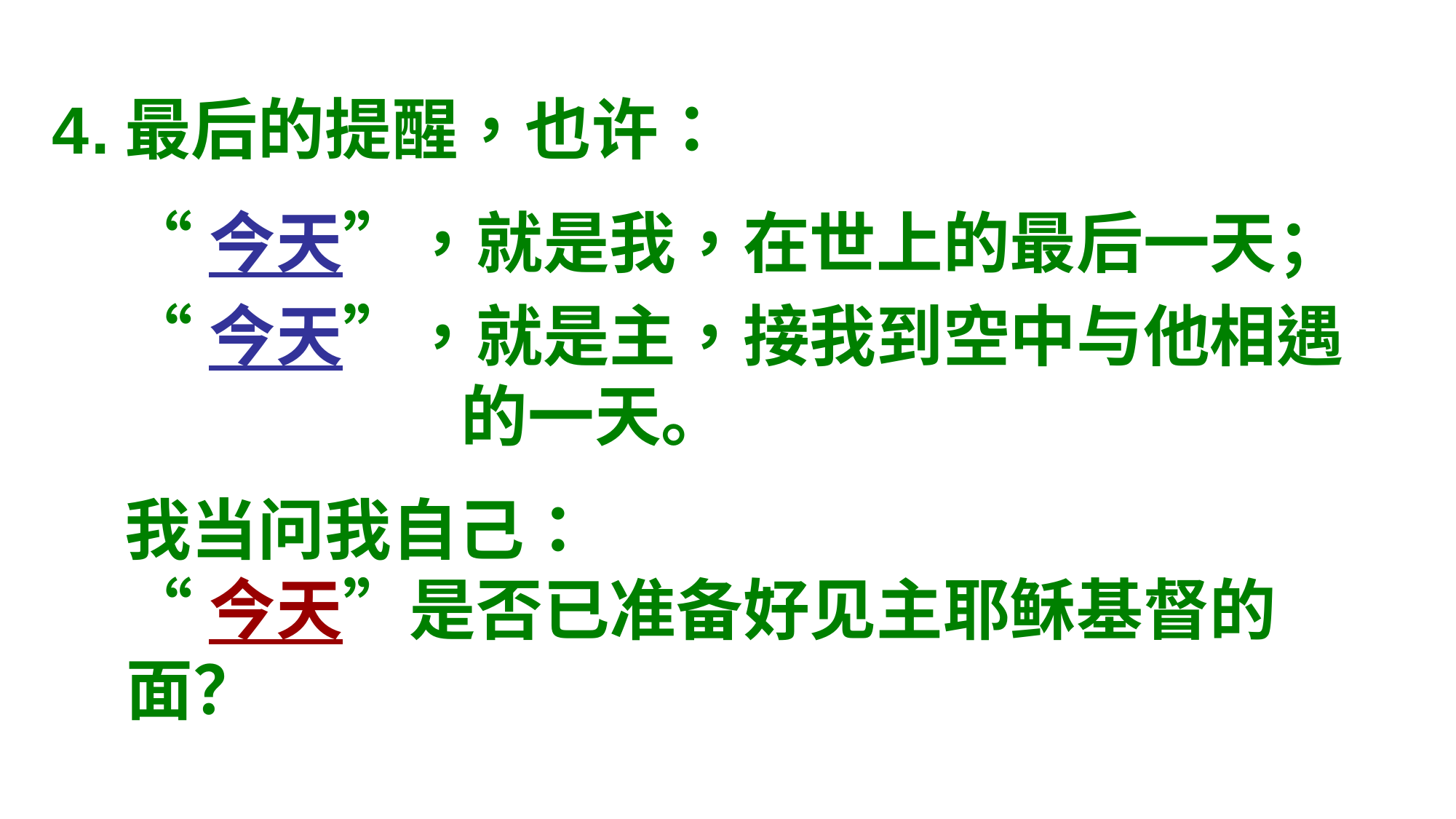

最后的提醒，也许：
“今天”，就是我，在世上的最后一天；
“今天”，就是主，接我到空中与他相遇的一天。
	我当问我自己：
	“今天”是否已准备好见主耶稣基督的面？